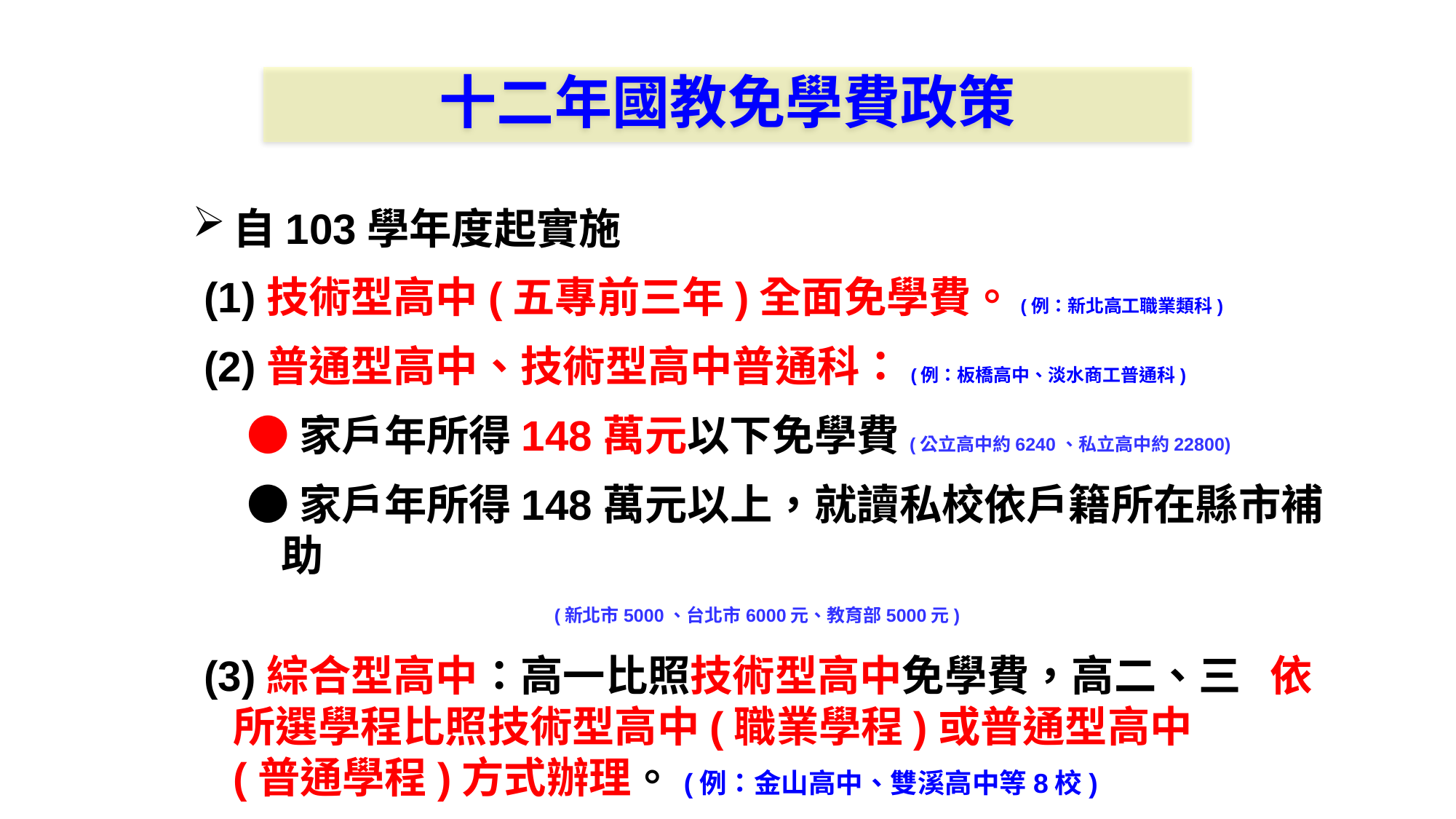

# 十二年國教免學費政策
自103學年度起實施
 (1)技術型高中(五專前三年)全面免學費。 (例：新北高工職業類科)
 (2)普通型高中、技術型高中普通科： (例：板橋高中、淡水商工普通科)
●家戶年所得148萬元以下免學費(公立高中約6240、私立高中約22800)
●家戶年所得148萬元以上，就讀私校依戶籍所在縣市補助
                          (新北市5000、台北市6000元、教育部5000元)
 (3)綜合型高中：高一比照技術型高中免學費，高二、三   依所選學程比照技術型高中(職業學程)或普通型高中
(普通學程)方式辦理。(例：金山高中、雙溪高中等8校)